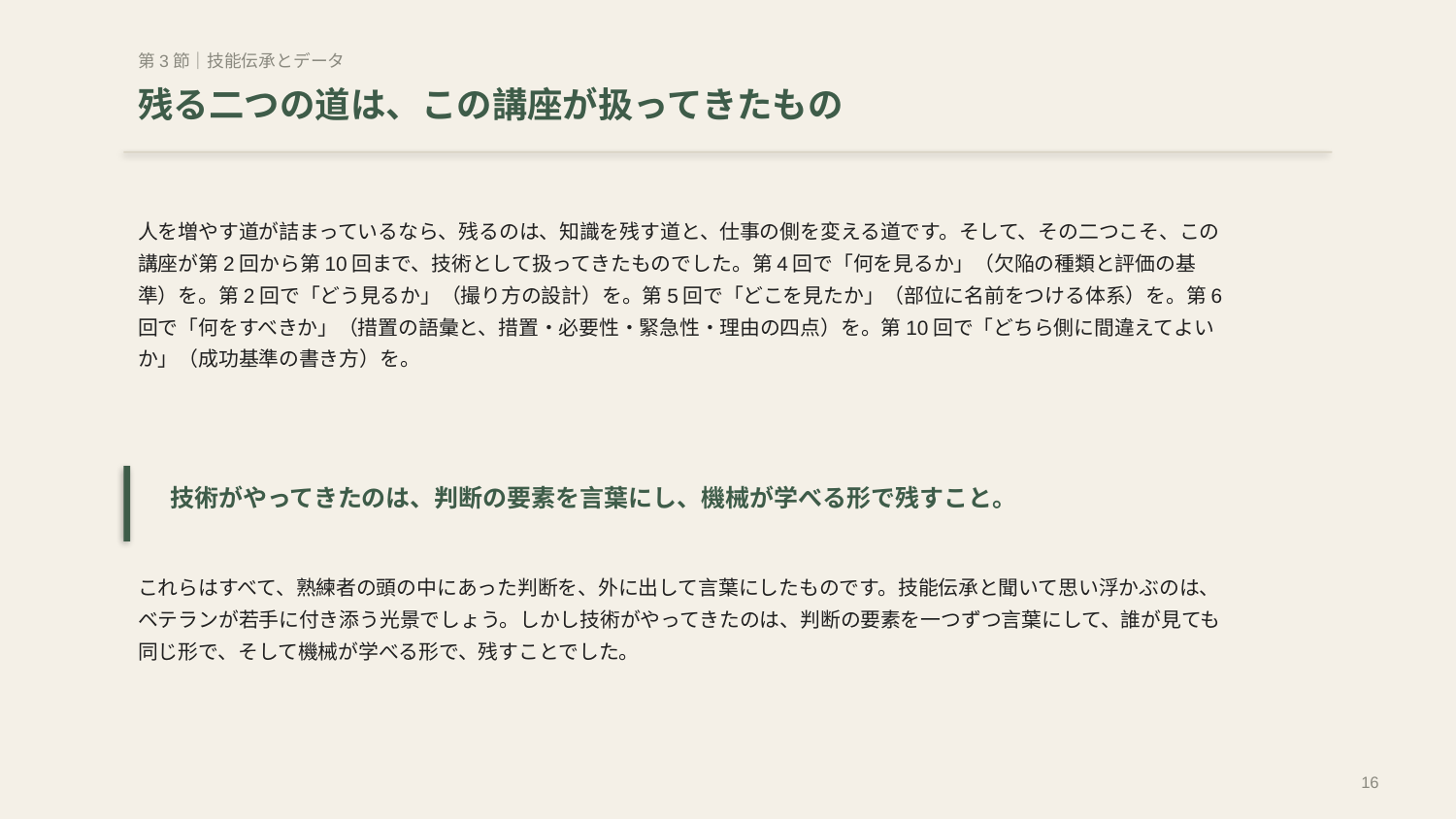

第3節｜技能伝承とデータ
残る二つの道は、この講座が扱ってきたもの

人を増やす道が詰まっているなら、残るのは、知識を残す道と、仕事の側を変える道です。そして、その二つこそ、この講座が第2回から第10回まで、技術として扱ってきたものでした。第4回で「何を見るか」（欠陥の種類と評価の基準）を。第2回で「どう見るか」（撮り方の設計）を。第5回で「どこを見たか」（部位に名前をつける体系）を。第6回で「何をすべきか」（措置の語彙と、措置・必要性・緊急性・理由の四点）を。第10回で「どちら側に間違えてよいか」（成功基準の書き方）を。

技術がやってきたのは、判断の要素を言葉にし、機械が学べる形で残すこと。
これらはすべて、熟練者の頭の中にあった判断を、外に出して言葉にしたものです。技能伝承と聞いて思い浮かぶのは、ベテランが若手に付き添う光景でしょう。しかし技術がやってきたのは、判断の要素を一つずつ言葉にして、誰が見ても同じ形で、そして機械が学べる形で、残すことでした。
16